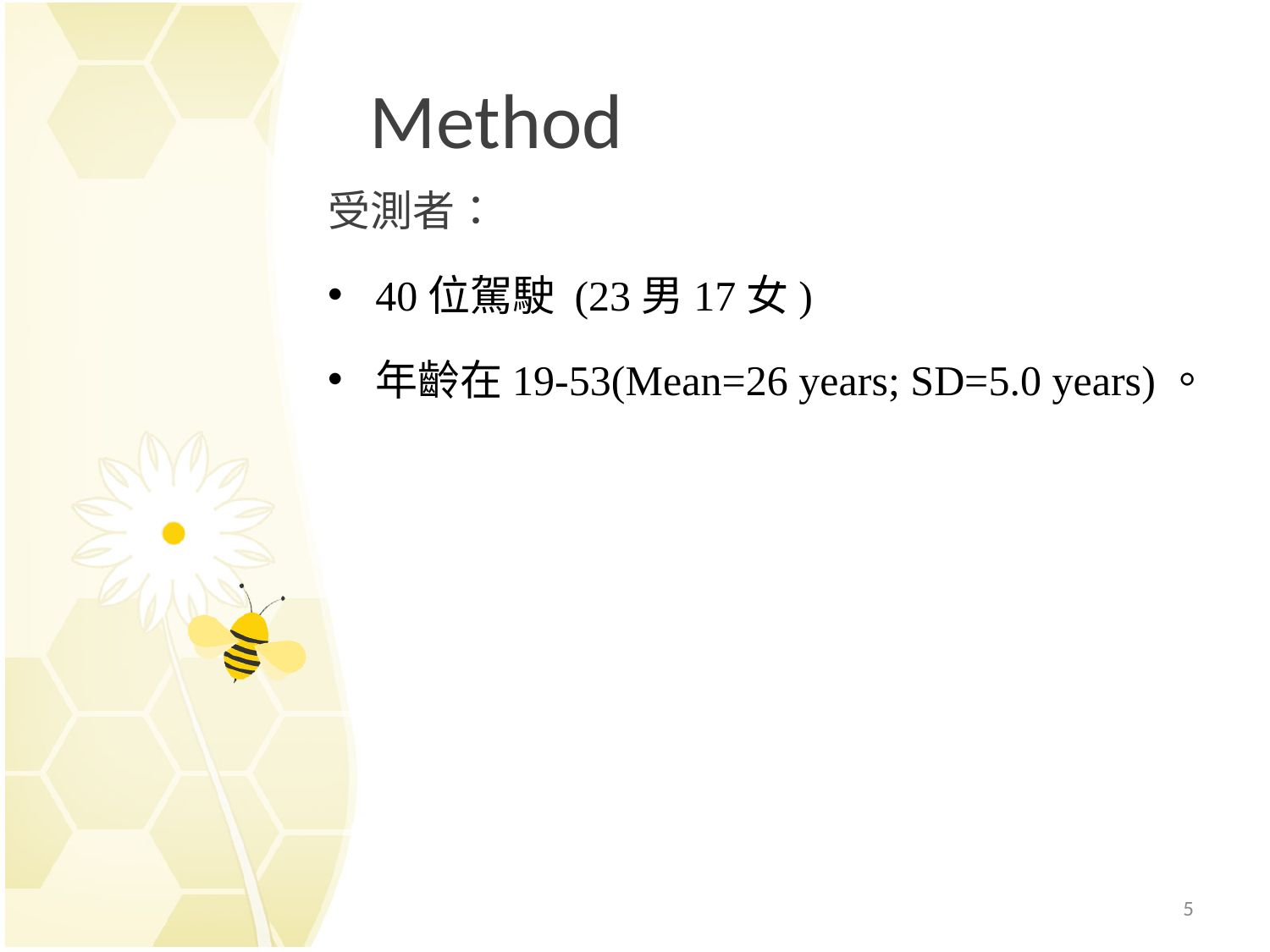

# Method
受測者：
40位駕駛 (23男17女)
年齡在19-53(Mean=26 years; SD=5.0 years)。

5